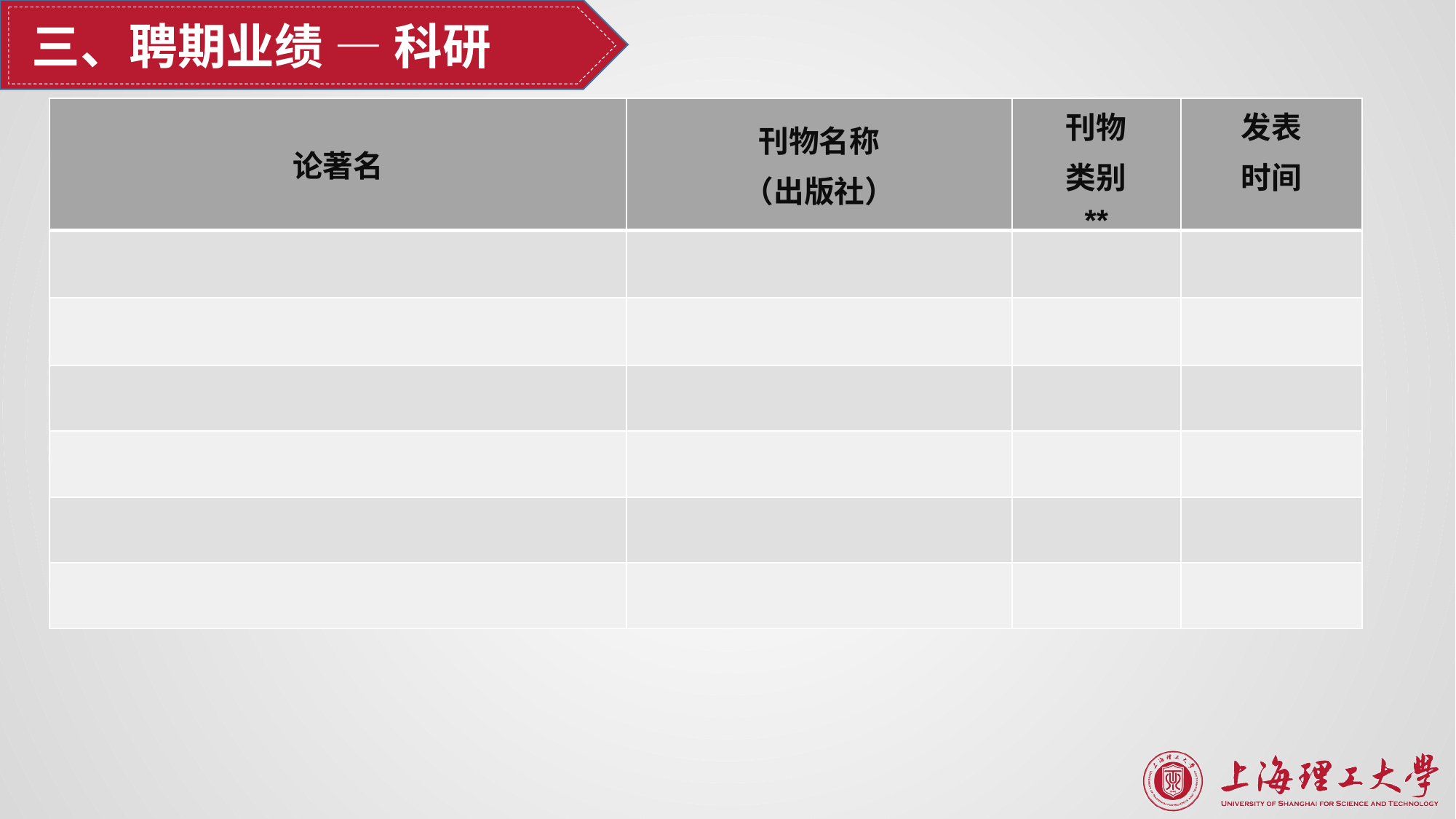

三、聘期业绩 — 科研
| 论著名 | 刊物名称 （出版社） | 刊物 类别 \*\* | 发表 时间 |
| --- | --- | --- | --- |
|  |  |  |  |
|  |  |  |  |
|  |  |  |  |
|  |  |  |  |
|  |  |  |  |
|  |  |  |  |